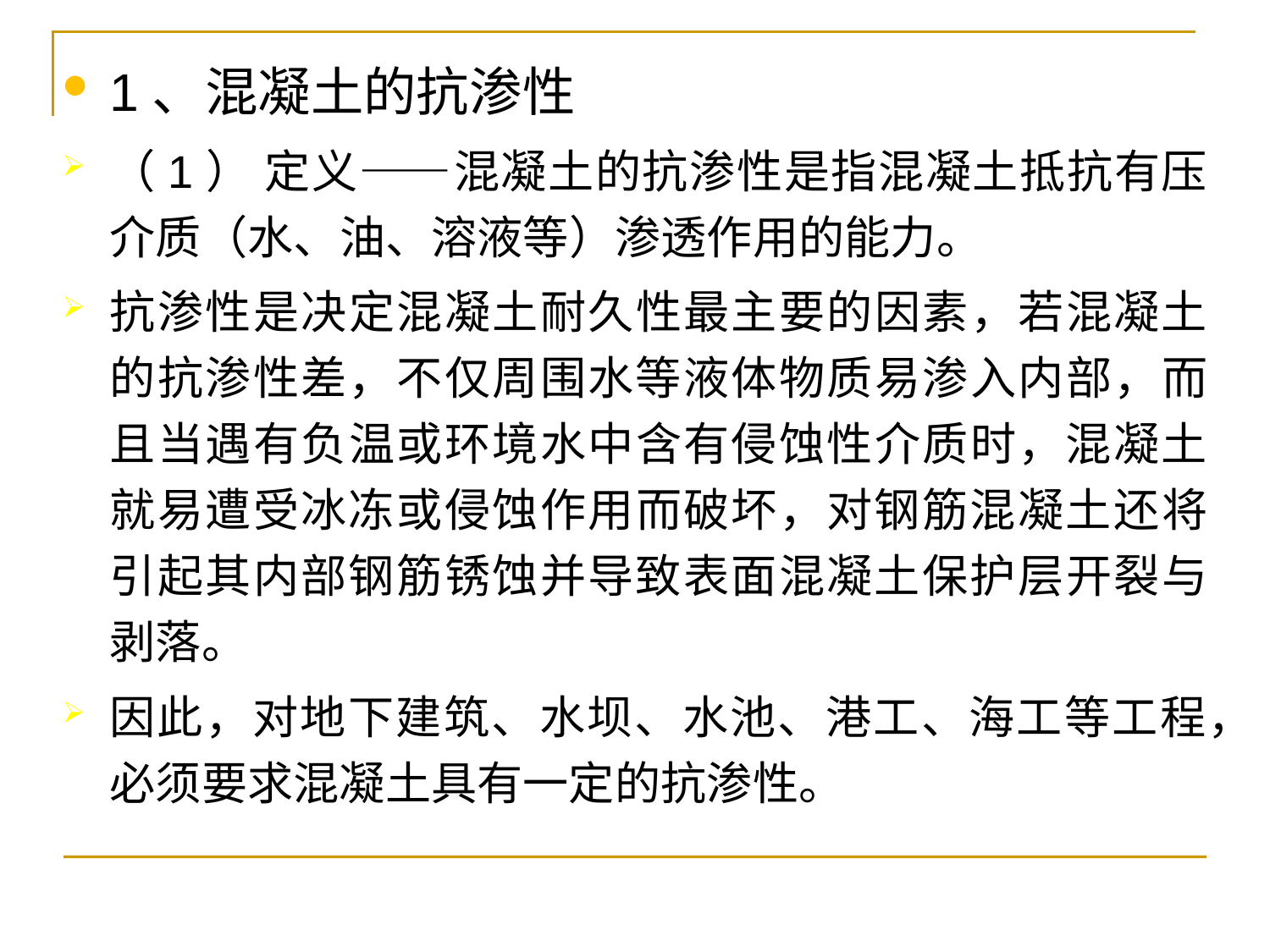

# 1、混凝土的抗渗性
（1） 定义——混凝土的抗渗性是指混凝土抵抗有压介质（水、油、溶液等）渗透作用的能力。
抗渗性是决定混凝土耐久性最主要的因素，若混凝土的抗渗性差，不仅周围水等液体物质易渗入内部，而且当遇有负温或环境水中含有侵蚀性介质时，混凝土就易遭受冰冻或侵蚀作用而破坏，对钢筋混凝土还将引起其内部钢筋锈蚀并导致表面混凝土保护层开裂与剥落。
因此，对地下建筑、水坝、水池、港工、海工等工程，必须要求混凝土具有一定的抗渗性。